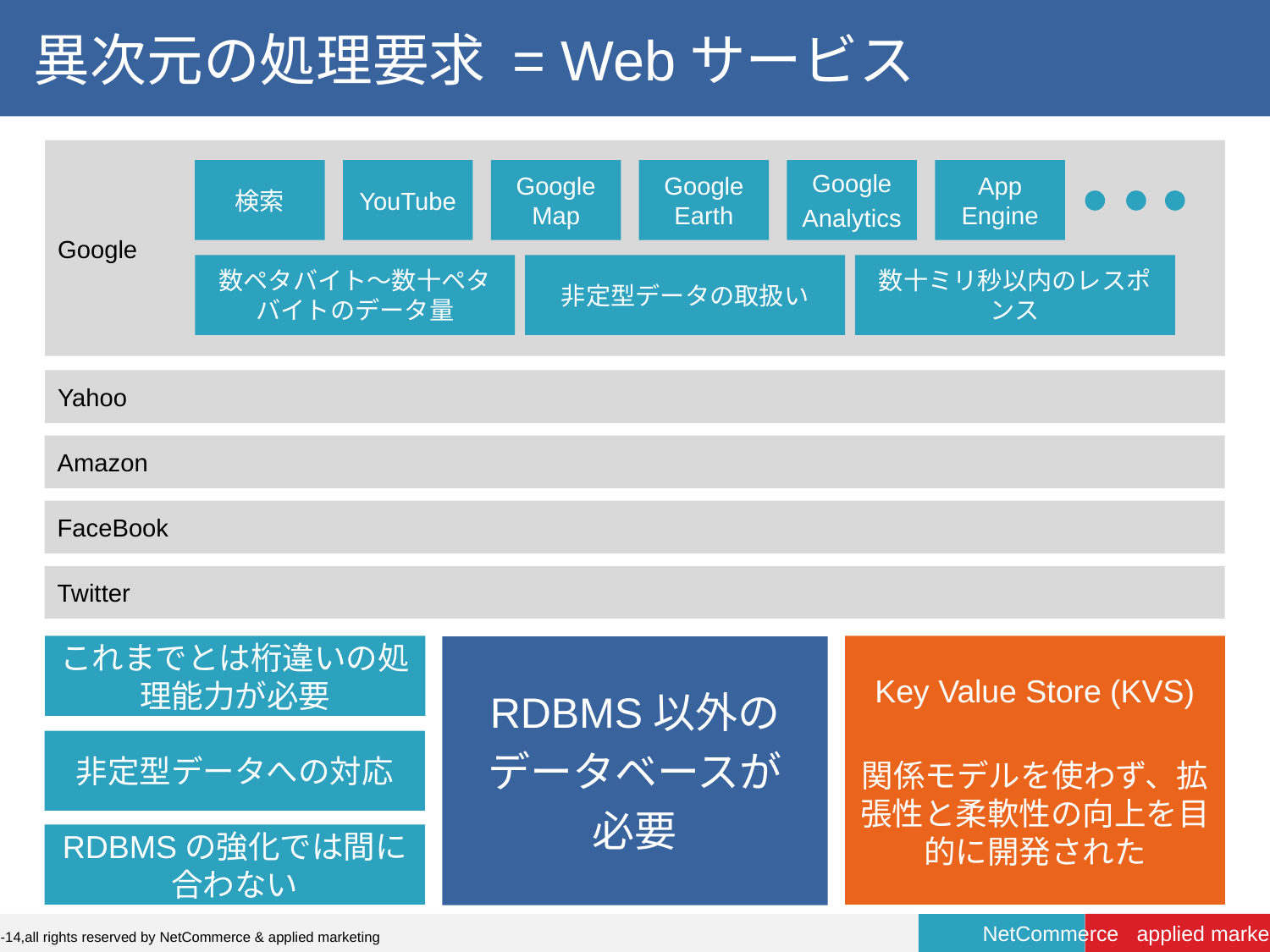

# 異次元の処理要求 = Webサービス
Google
検索
YouTube
Google Map
Google Earth
Google
Analytics
App Engine

数ペタバイト～数十ペタバイトのデータ量
非定型データの取扱い
数十ミリ秒以内のレスポンス
Yahoo
Amazon
FaceBook
Twitter
Key Value Store (KVS)

関係モデルを使わず、拡張性と柔軟性の向上を目的に開発された
これまでとは桁違いの処理能力が必要
RDBMS以外の
データベースが
必要
非定型データへの対応
RDBMSの強化では間に合わない